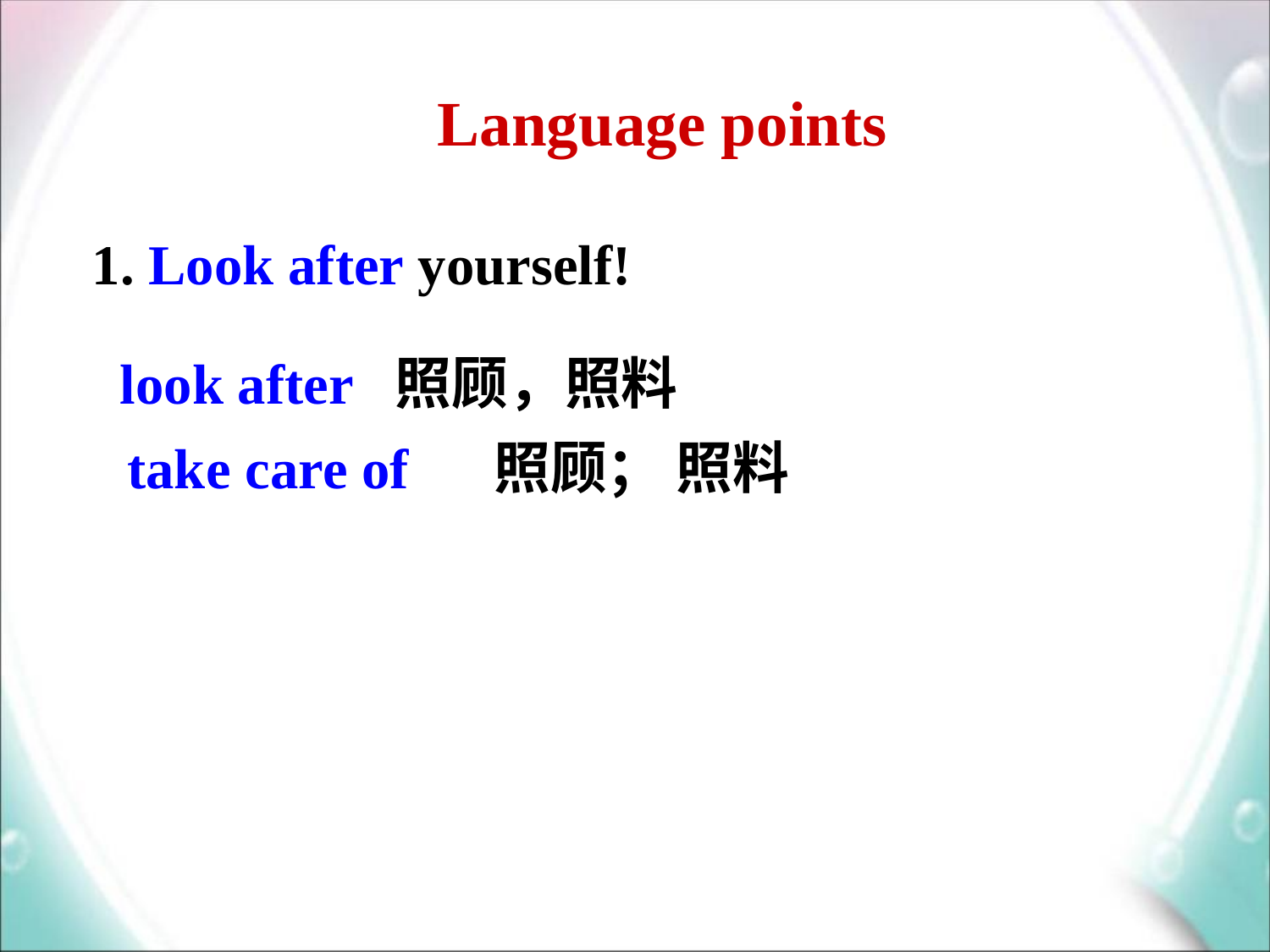

Language points
1. Look after yourself!
  look after  照顾，照料
take care of     照顾； 照料